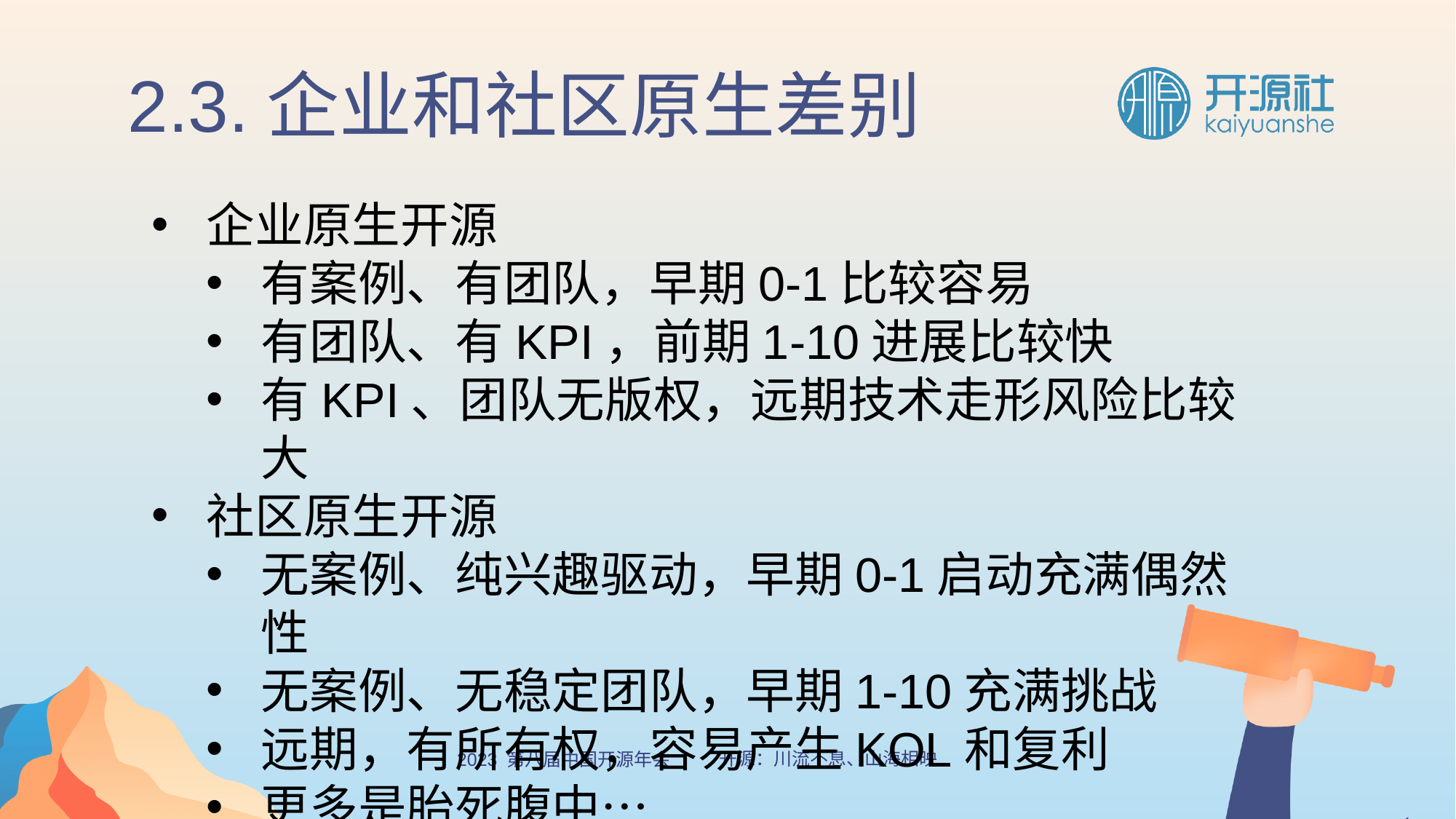

2.3.企业和社区原生差别
企业原生开源
有案例、有团队，早期0-1比较容易
有团队、有KPI，前期1-10进展比较快
有KPI、团队无版权，远期技术走形风险比较大
社区原生开源
无案例、纯兴趣驱动，早期0-1启动充满偶然性
无案例、无稳定团队，早期1-10充满挑战
远期，有所有权，容易产生KOL和复利
更多是胎死腹中…